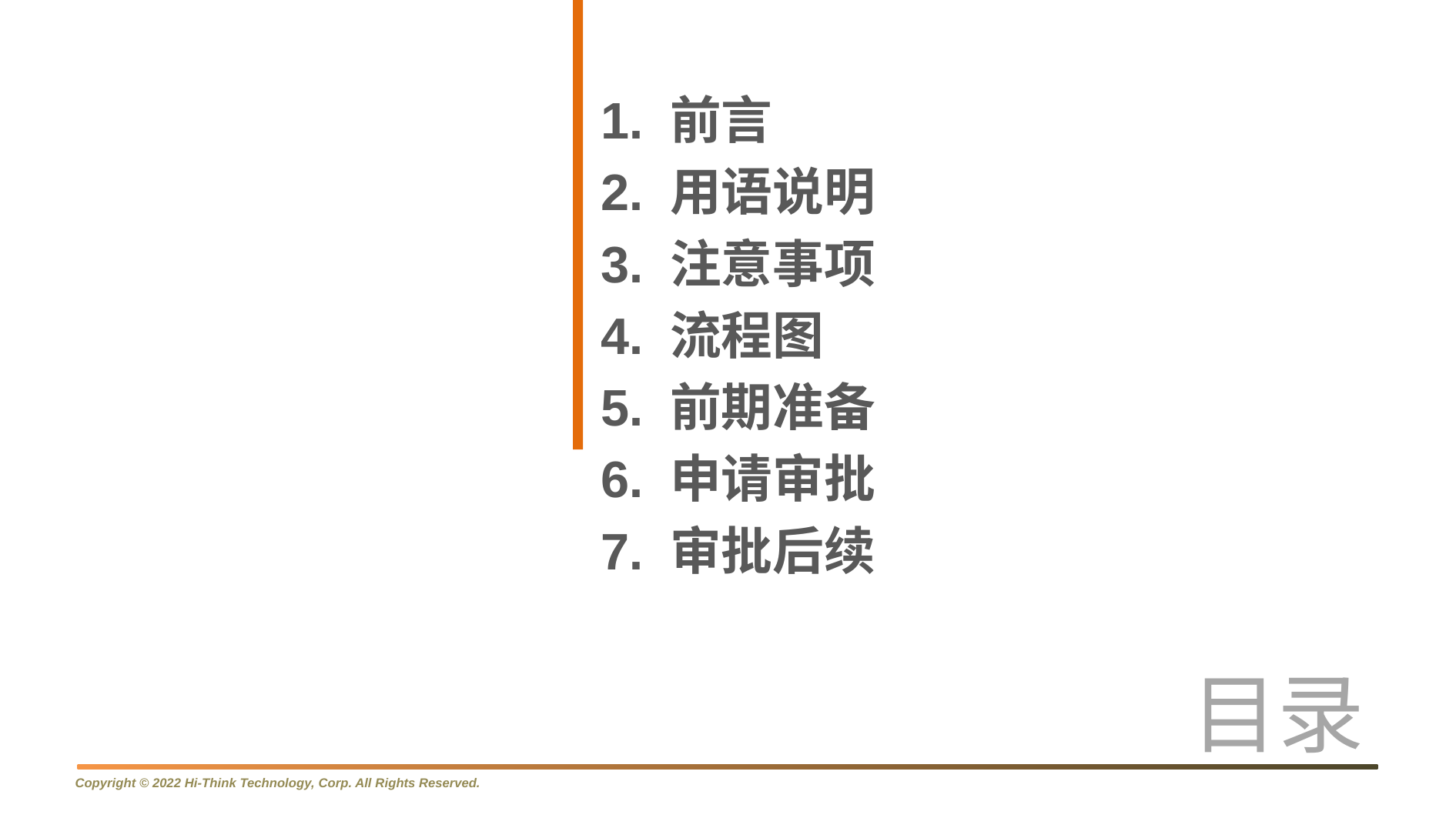

1. 前言
2. 用语说明
3. 注意事项
4. 流程图
5. 前期准备
6. 申请审批
7. 审批后续
目录